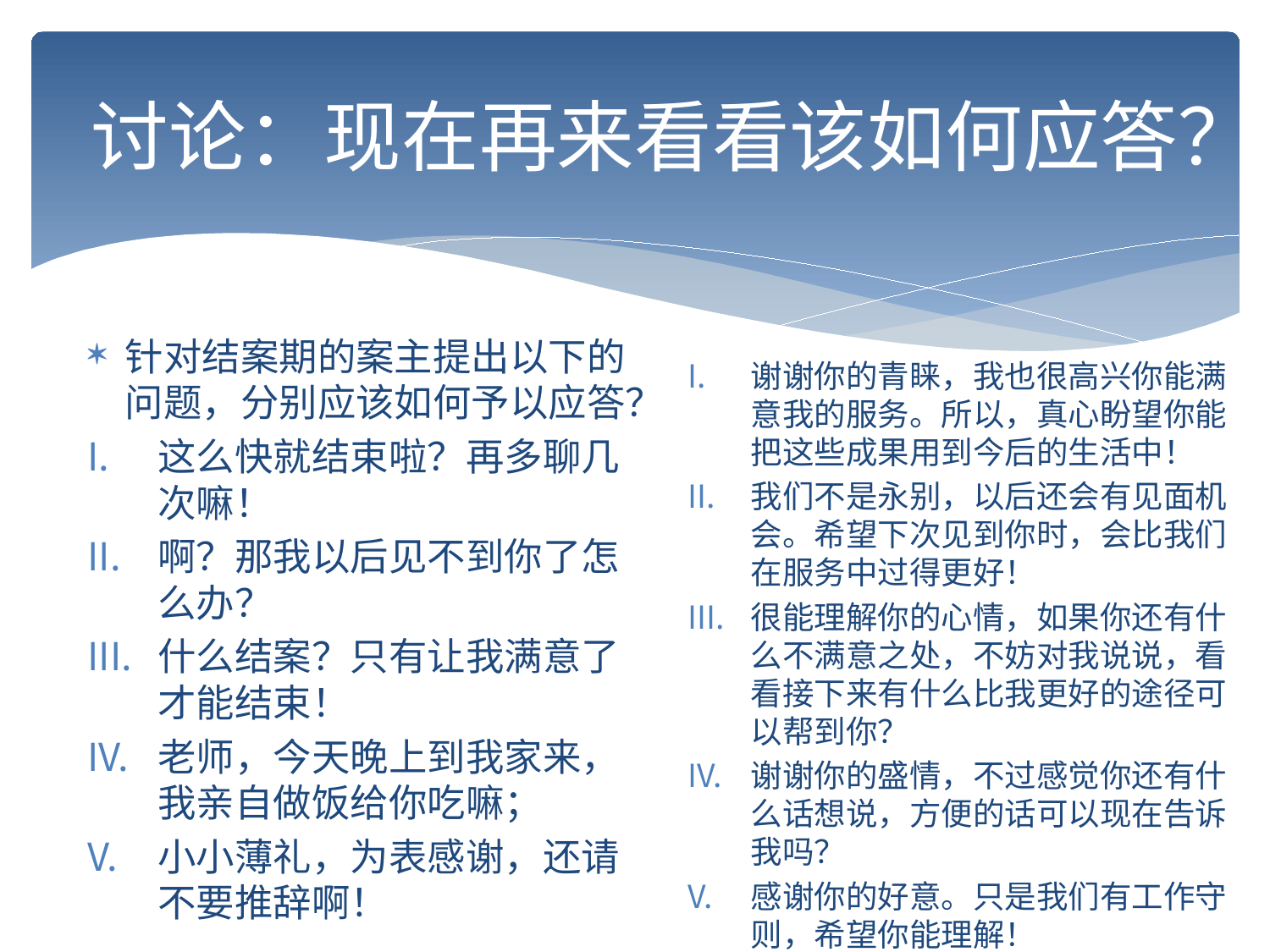

# 讨论：现在再来看看该如何应答？
针对结案期的案主提出以下的问题，分别应该如何予以应答？
这么快就结束啦？再多聊几次嘛！
啊？那我以后见不到你了怎么办？
什么结案？只有让我满意了才能结束！
老师，今天晚上到我家来，我亲自做饭给你吃嘛；
小小薄礼，为表感谢，还请不要推辞啊！
谢谢你的青睐，我也很高兴你能满意我的服务。所以，真心盼望你能把这些成果用到今后的生活中！
我们不是永别，以后还会有见面机会。希望下次见到你时，会比我们在服务中过得更好！
很能理解你的心情，如果你还有什么不满意之处，不妨对我说说，看看接下来有什么比我更好的途径可以帮到你？
谢谢你的盛情，不过感觉你还有什么话想说，方便的话可以现在告诉我吗？
感谢你的好意。只是我们有工作守则，希望你能理解！